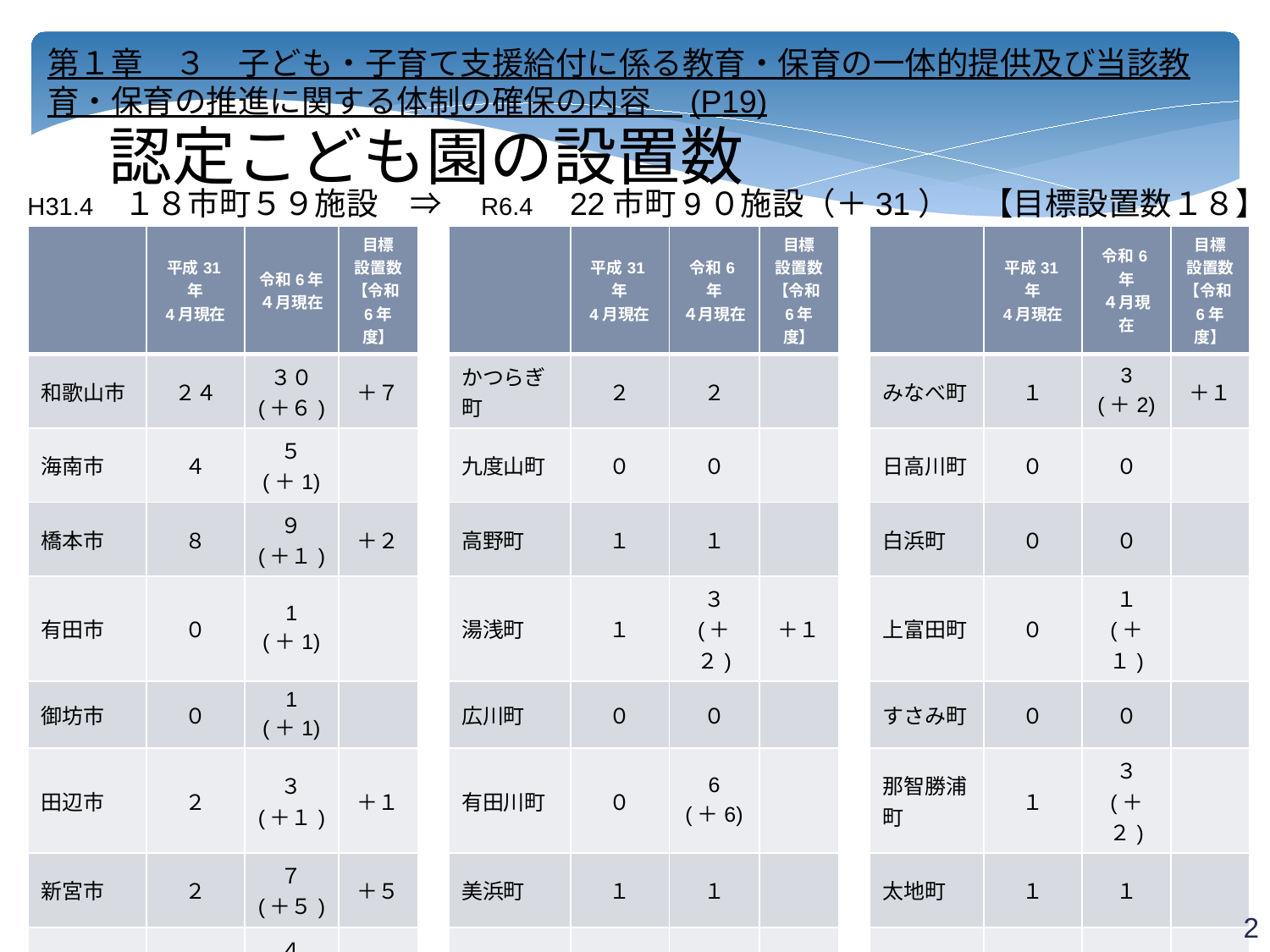

第１章　３　子ども・子育て支援給付に係る教育・保育の一体的提供及び当該教育・保育の推進に関する体制の確保の内容　(P19)
認定こども園の設置数
H31.4　１８市町５９施設　⇒　R6.4　22市町9０施設（＋31）　【目標設置数１８】
|  | 平成31年 4月現在 | 令和6年 ４月現在 | 目標 設置数 【令和6年度】 |  |  | 平成31年 4月現在 | 令和6年 ４月現在 | 目標 設置数 【令和6年度】 |  |  | 平成31年 4月現在 | 令和6年 ４月現在 | 目標 設置数 【令和6年度】 |
| --- | --- | --- | --- | --- | --- | --- | --- | --- | --- | --- | --- | --- | --- |
| 和歌山市 | ２４ | ３０ (＋６) | ＋７ |  | かつらぎ町 | ２ | ２ |  |  | みなべ町 | １ | 3 (＋2) | ＋１ |
| 海南市 | ４ | ５ (＋1) |  |  | 九度山町 | ０ | ０ |  |  | 日高川町 | ０ | ０ |  |
| 橋本市 | ８ | ９ (＋１) | ＋２ |  | 高野町 | １ | １ |  |  | 白浜町 | ０ | ０ |  |
| 有田市 | ０ | 1 (＋1) |  |  | 湯浅町 | １ | ３ (＋２) | ＋１ |  | 上富田町 | ０ | １ (＋１) |  |
| 御坊市 | ０ | 1 (＋1) |  |  | 広川町 | ０ | ０ |  |  | すさみ町 | ０ | ０ |  |
| 田辺市 | ２ | ３ (＋１) | ＋１ |  | 有田川町 | ０ | 6 (＋6) |  |  | 那智勝浦町 | １ | ３ (＋２) |  |
| 新宮市 | ２ | ７ (＋５) | ＋５ |  | 美浜町 | １ | １ |  |  | 太地町 | １ | １ |  |
| 紀の川市 | ３ | ４ (＋１) |  |  | 日高町 | ０ | ０ |  |  | 古座川町 | ０ | ０ |  |
| 岩出市 | ２ | ２ |  |  | 由良町 | １ | １ |  |  | 北山村 | ０ | ０ |  |
| 紀美野町 | １ | ２ (＋１) | ＋１ |  | 印南町 | １ | １ |  |  | 串本町 | ３ | ３ |  |
2